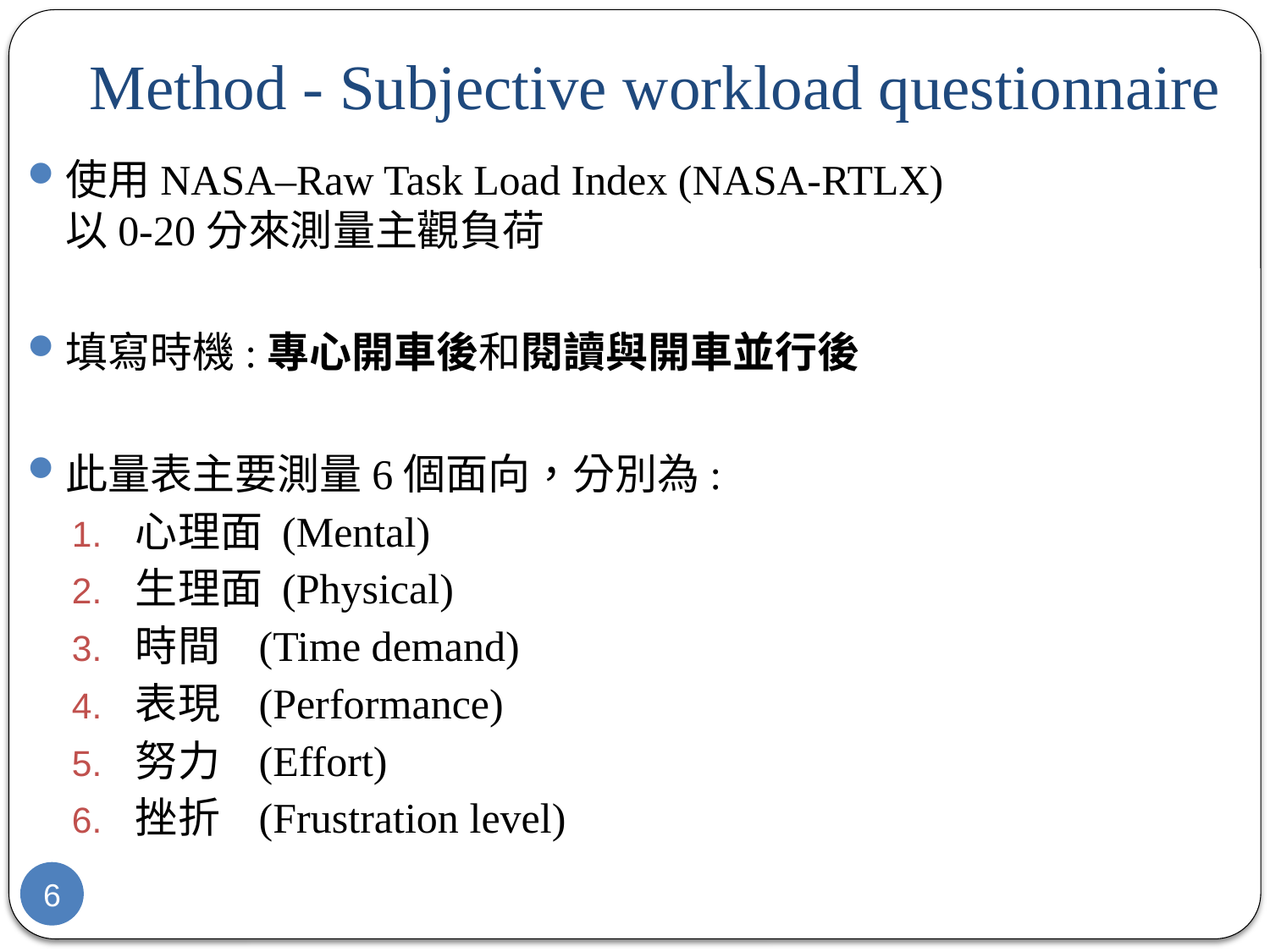

# Method - Subjective workload questionnaire
使用NASA–Raw Task Load Index (NASA-RTLX)
以0-20分來測量主觀負荷

填寫時機:專心開車後和閱讀與開車並行後

此量表主要測量6個面向，分別為:
心理面 (Mental)
生理面 (Physical)
時間   (Time demand)
表現   (Performance)
努力   (Effort)
挫折   (Frustration level)

6